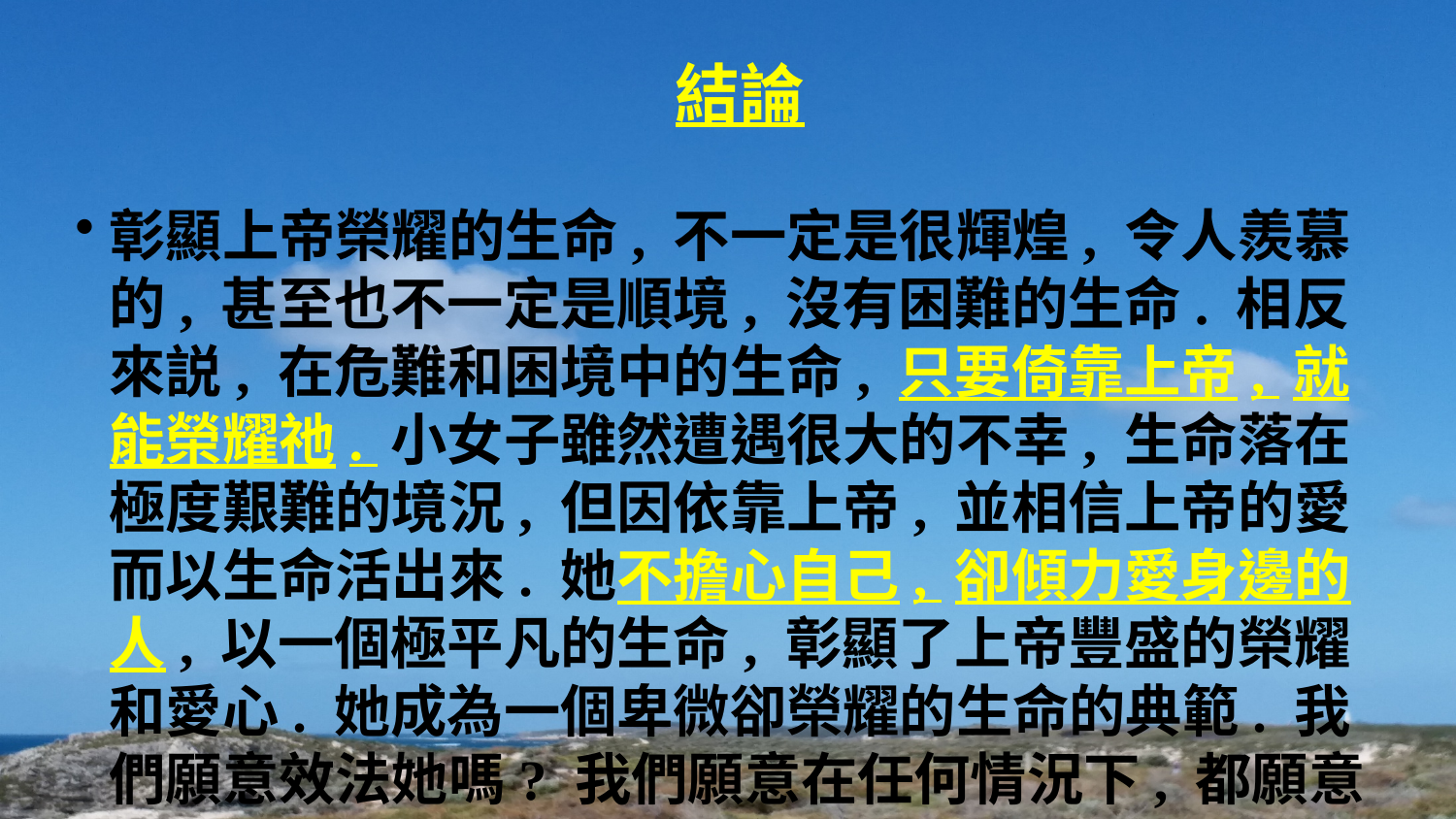

結論

彰顯上帝榮耀的生命, 不一定是很輝煌, 令人羨慕的, 甚至也不一定是順境, 沒有困難的生命. 相反來説, 在危難和困境中的生命, 只要倚靠上帝, 就能榮耀祂. 小女子雖然遭遇很大的不幸, 生命落在極度艱難的境況, 但因依靠上帝, 並相信上帝的愛而以生命活出來. 她不擔心自己, 卻傾力愛身邊的人, 以一個極平凡的生命, 彰顯了上帝豐盛的榮耀和愛心. 她成為一個卑微卻榮耀的生命的典範. 我們願意效法她嗎? 我們願意在任何情況下, 都願意委身愛其他人嗎? 我們當然不行, 但上帝有能力幫助我們. 你願意加入這個榮耀上帝的行列嗎?